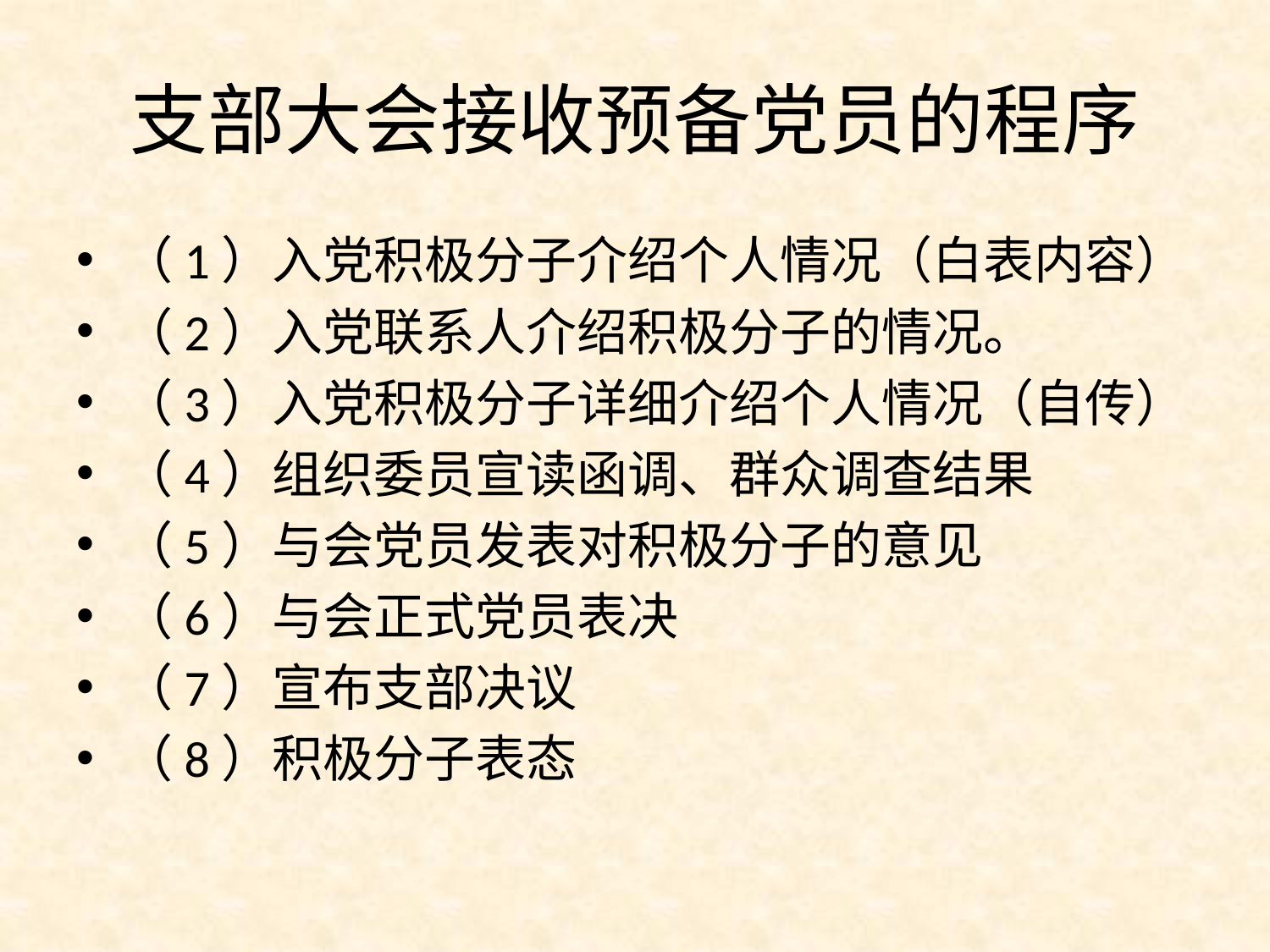

# 支部大会接收预备党员的程序
（1）入党积极分子介绍个人情况（白表内容）
（2）入党联系人介绍积极分子的情况。
（3）入党积极分子详细介绍个人情况（自传）
（4）组织委员宣读函调、群众调查结果
（5）与会党员发表对积极分子的意见
（6）与会正式党员表决
（7）宣布支部决议
（8）积极分子表态